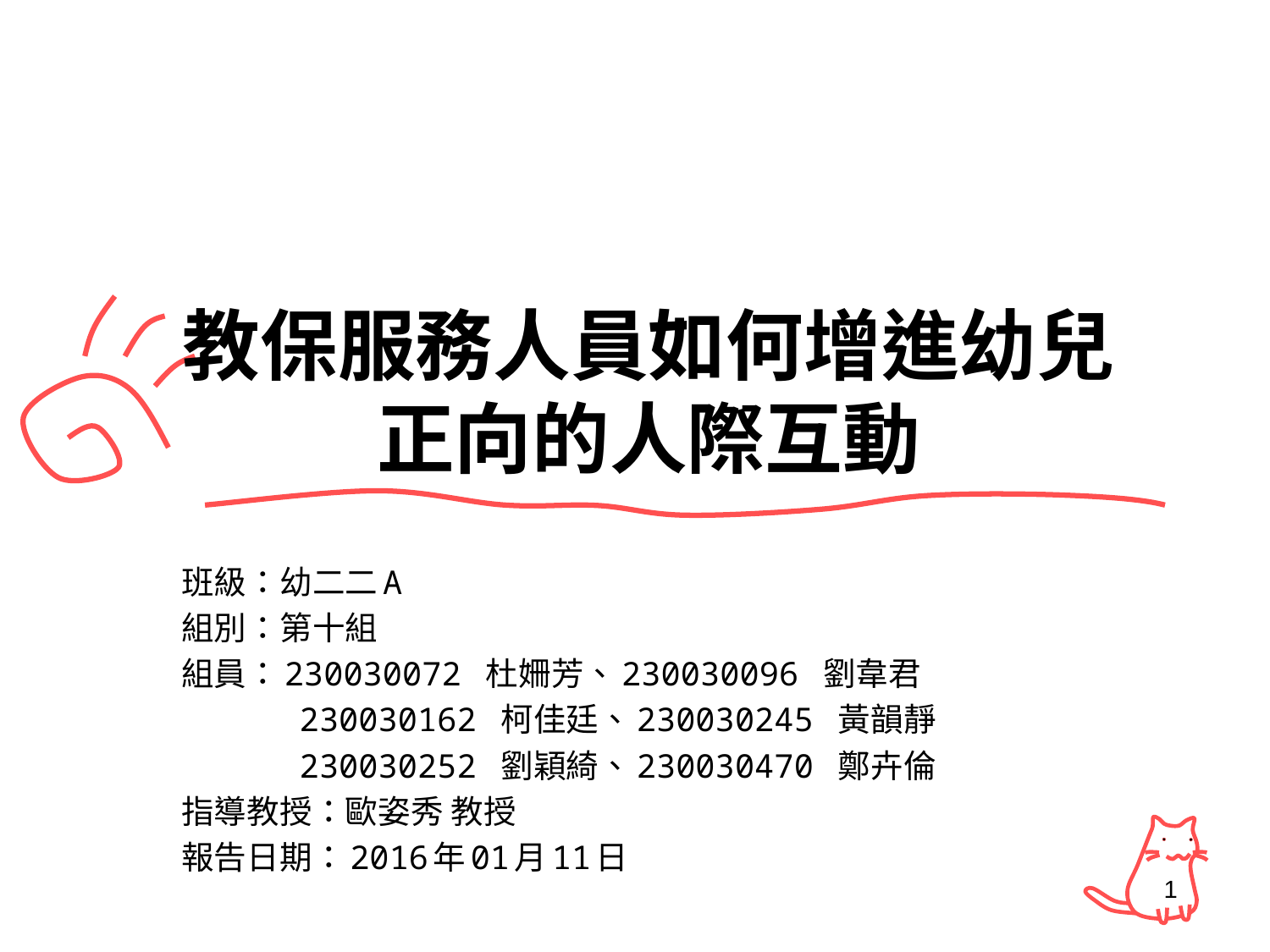

# 教保服務人員如何增進幼兒 正向的人際互動
班級：幼二二A
組別：第十組
組員：230030072 杜姍芳、230030096 劉韋君
      230030162 柯佳廷、230030245 黃韻靜
      230030252 劉穎綺、230030470 鄭卉倫
指導教授：歐姿秀 教授
報告日期：2016年01月11日
1